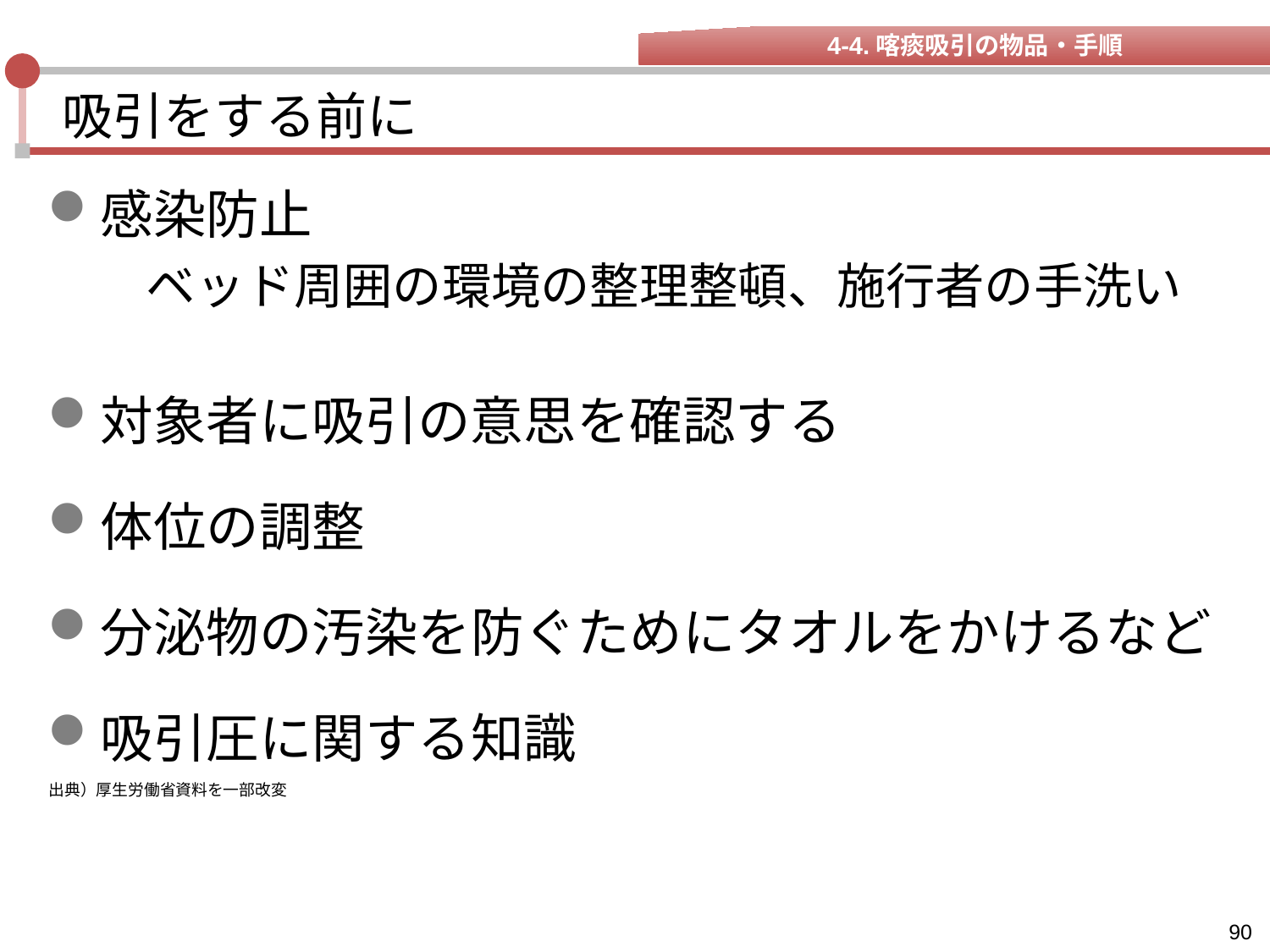

4-4.喀痰吸引の物品・手順
# 吸引をする前に
感染防止
　　ベッド周囲の環境の整理整頓、施行者の手洗い
対象者に吸引の意思を確認する
体位の調整
分泌物の汚染を防ぐためにタオルをかけるなど
吸引圧に関する知識
出典）厚生労働省資料を一部改変
90